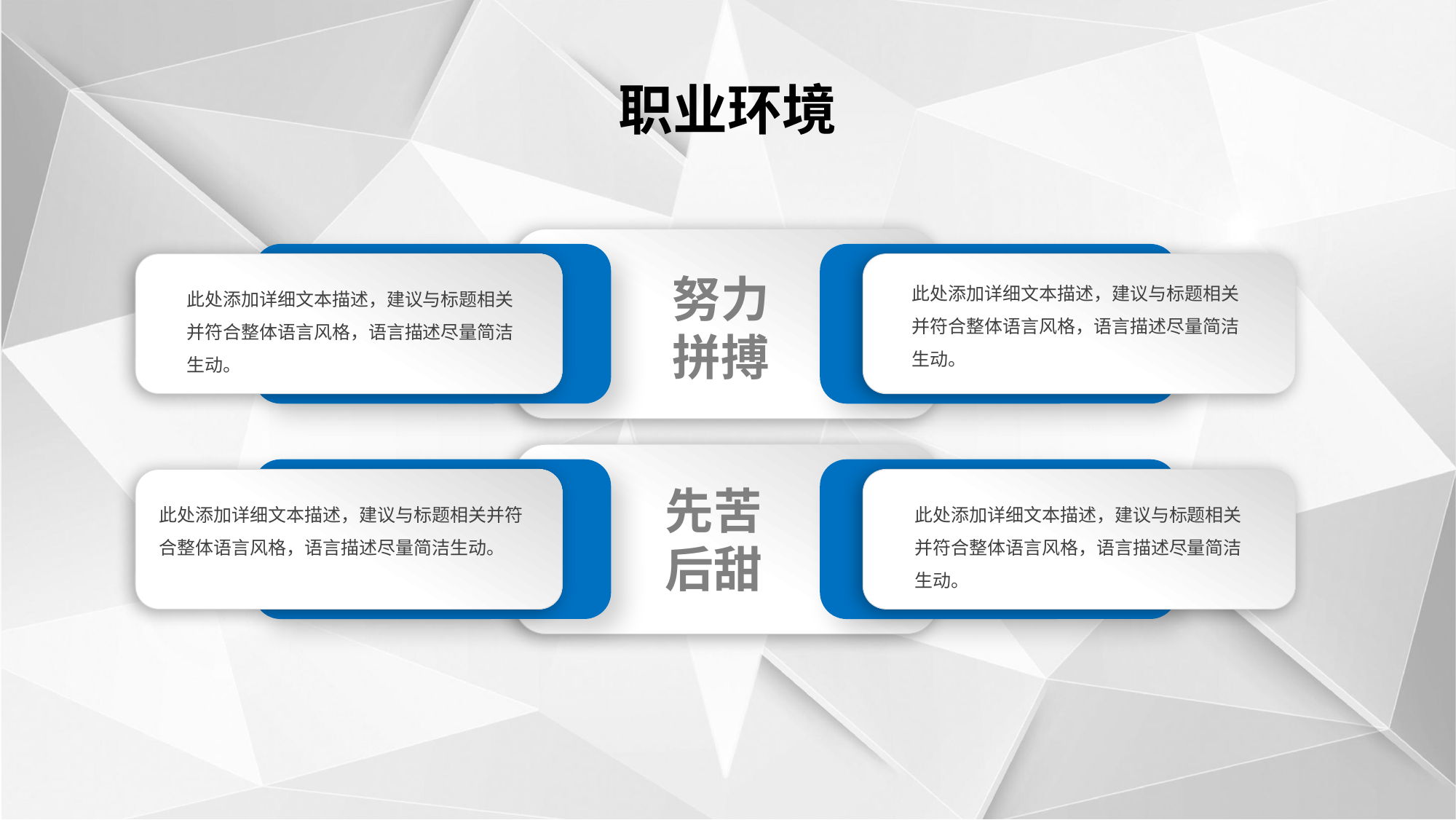

职业环境

努力拼搏

此处添加详细文本描述，建议与标题相关并符合整体语言风格，语言描述尽量简洁生动。

此处添加详细文本描述，建议与标题相关并符合整体语言风格，语言描述尽量简洁生动。

先苦
后甜

此处添加详细文本描述，建议与标题相关并符合整体语言风格，语言描述尽量简洁生动。

此处添加详细文本描述，建议与标题相关并符合整体语言风格，语言描述尽量简洁生动。
延迟符